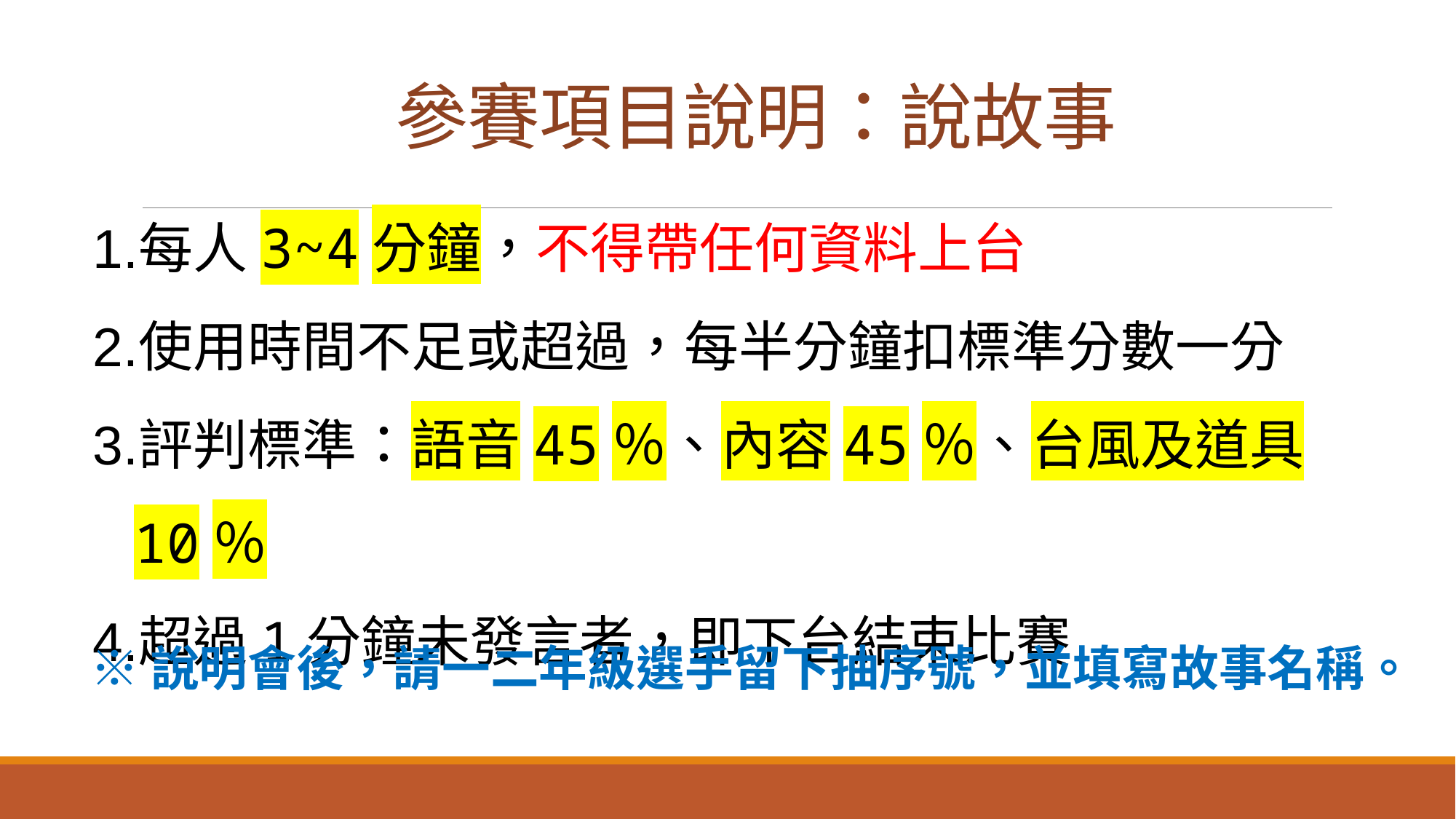

# 參賽項目說明：說故事
每人3~4分鐘，不得帶任何資料上台
使用時間不足或超過，每半分鐘扣標準分數一分
評判標準：語音45％、內容45％、台風及道具10％
超過1分鐘未發言者，即下台結束比賽
※說明會後，請一二年級選手留下抽序號，並填寫故事名稱。